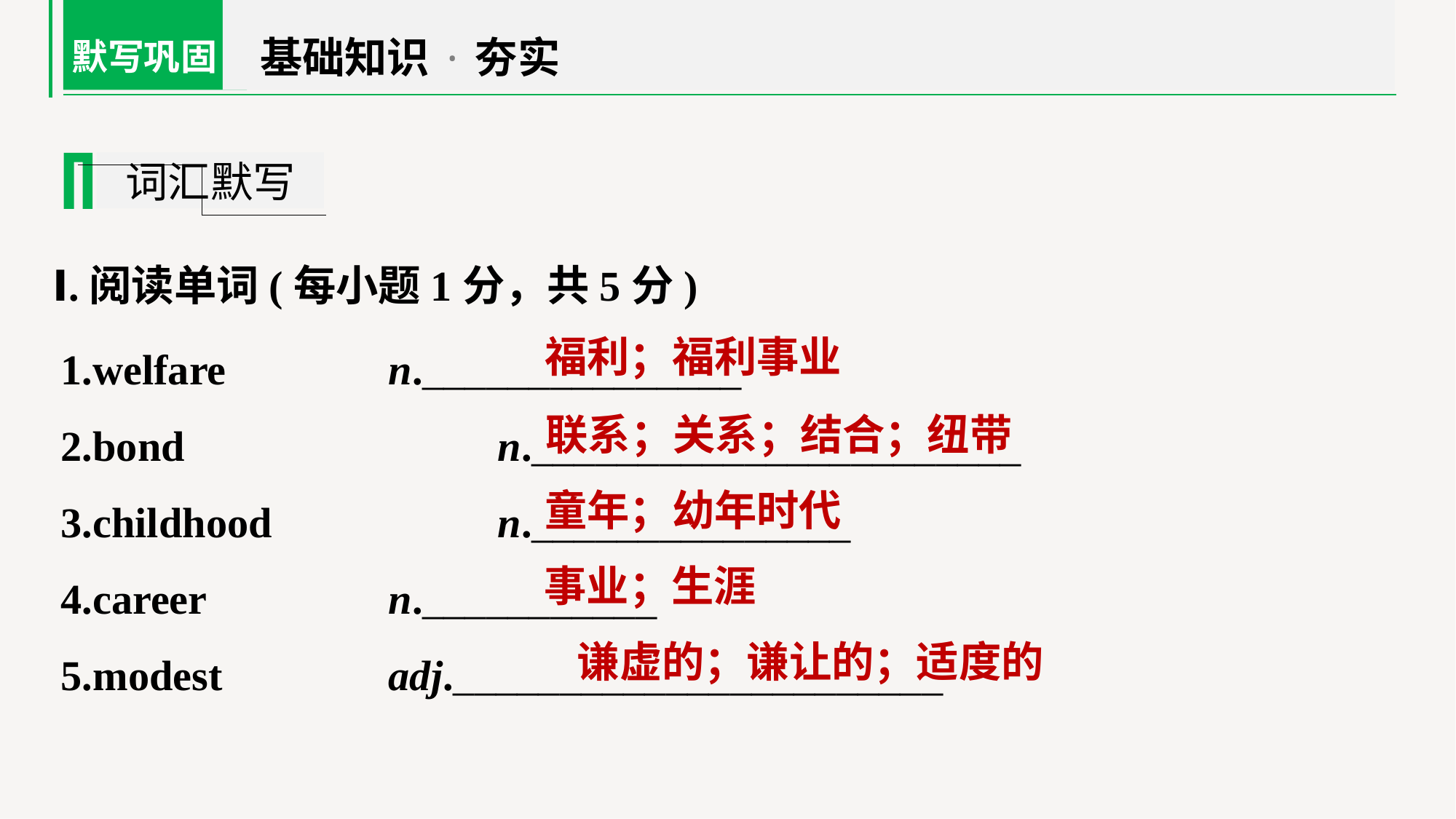

基础知识·夯实
默写巩固
词汇默写

Ⅰ.阅读单词(每小题1分，共5分)
1.welfare 		n._______________
2.bond 			n._______________________
3.childhood 		n._______________
4.career 		n.___________
5.modest 		adj._______________________
福利；福利事业
联系；关系；结合；纽带
童年；幼年时代
事业；生涯
 谦虚的；谦让的；适度的